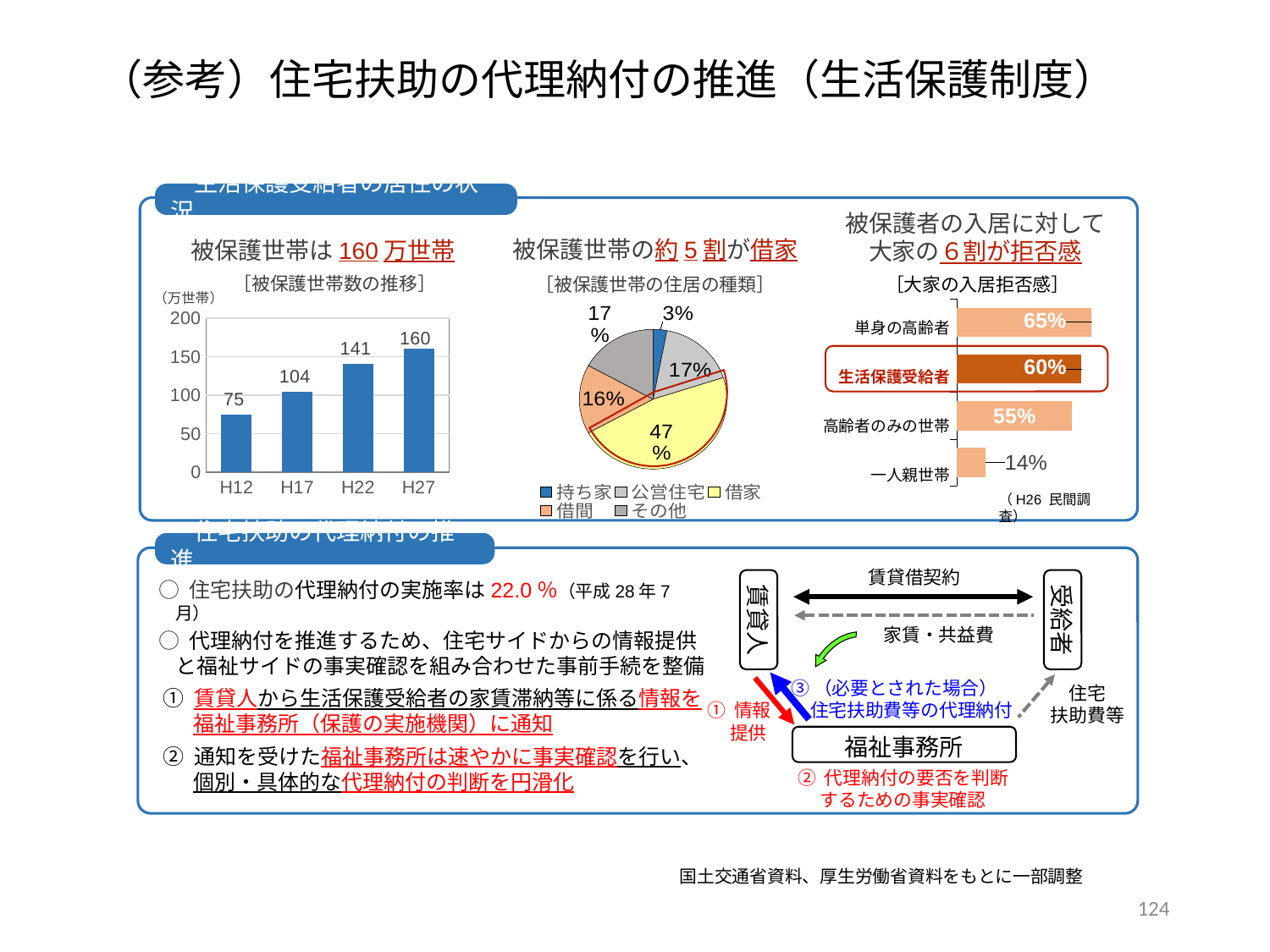

（参考）住宅扶助の代理納付の推進（生活保護制度）
　生活保護受給者の居住の状況

被保護者の入居に対して
大家の６割が拒否感
被保護世帯の約5割が借家
被保護世帯は160万世帯

### Chart

| Category |  |
|---|---|
| 一人親世帯 | 0.13846153846153847 |
| 高齢者のみの世帯 | 0.5538461538461539 |
| 生活保護受給者 | 0.6 |
| 単身の高齢者 | 0.648854961832061 |
［被保護世帯数の推移］
［被保護世帯の住居の種類］
［大家の入居拒否感］
（万世帯）

### Chart

| Category |  |
|---|---|
| 持ち家 | 0.03 |
| 公営住宅 | 0.17 |
| 借家 | 0.47 |
| 借間 | 0.16 |
| その他 | 0.17 |

### Chart

| Category |  |
|---|---|
| H12 | 75.0181 |
| H17 | 103.957 |
| H22 | 140.5281 |
| H27 | 160.2551 |
単身の高齢者
生活保護受給者
高齢者のみの世帯
一人親世帯

（H26 民間調査）
　住宅扶助の代理納付の推進

賃貸借契約
賃貸人
受給者
○ 住宅扶助の代理納付の実施率は22.0％（平成28年7月）
○ 代理納付を推進するため、住宅サイドからの情報提供と福祉サイドの事実確認を組み合わせた事前手続を整備
 ① 賃貸人から生活保護受給者の家賃滞納等に係る情報を福祉事務所（保護の実施機関）に通知
 ② 通知を受けた福祉事務所は速やかに事実確認を行い、個別・具体的な代理納付の判断を円滑化
家賃・共益費

③（必要とされた場合）
　 住宅扶助費等の代理納付
住宅
扶助費等
① 情報
　 提供
福祉事務所
② 代理納付の要否を判断
　 するための事実確認
国土交通省資料、厚生労働省資料をもとに一部調整
124